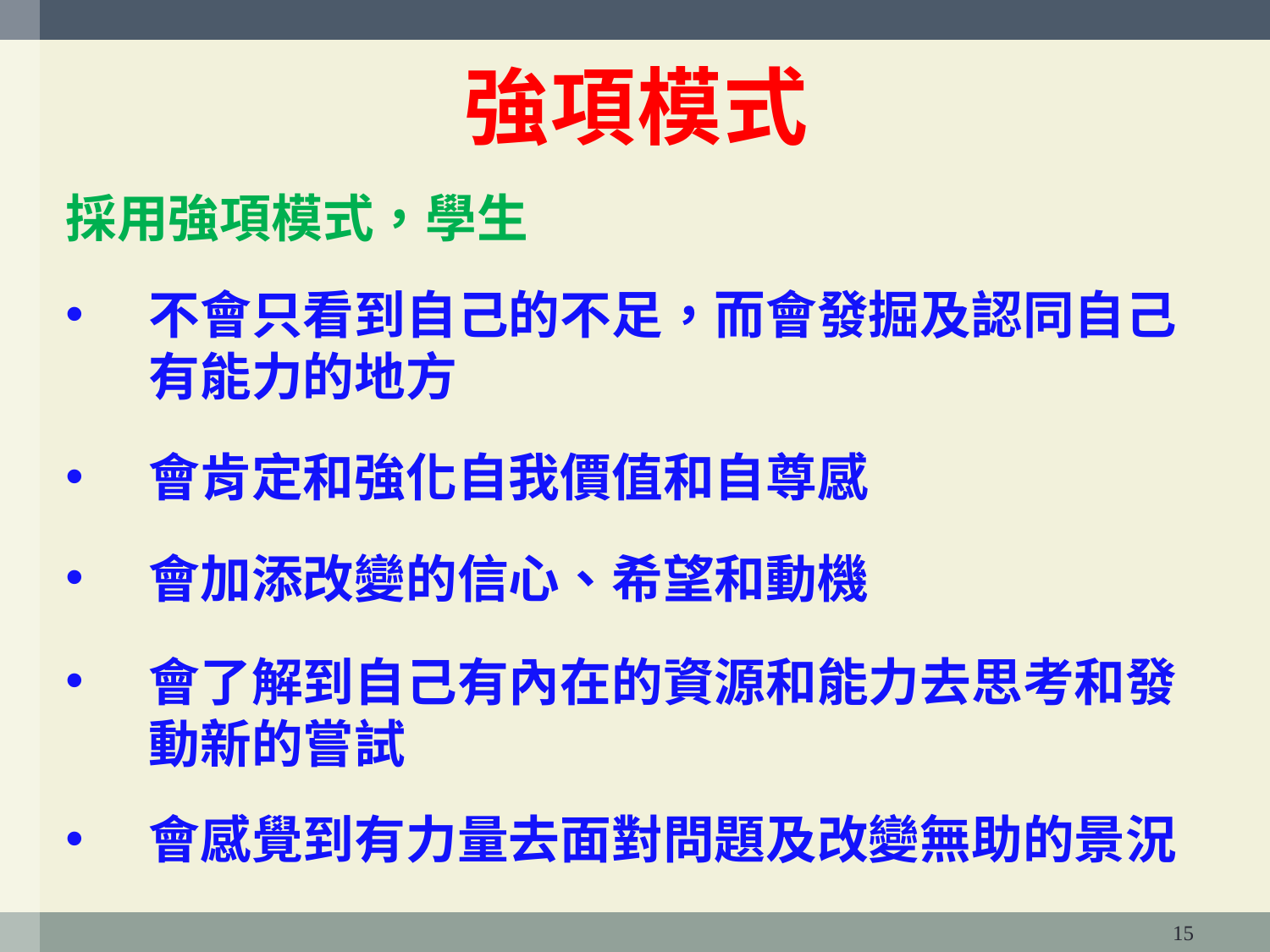

# 強項模式
採用強項模式，學生

不會只看到自己的不足，而會發掘及認同自己有能力的地方

會肯定和強化自我價值和自尊感

會加添改變的信心、希望和動機

會了解到自己有內在的資源和能力去思考和發動新的嘗試

會感覺到有力量去面對問題及改變無助的景況

15